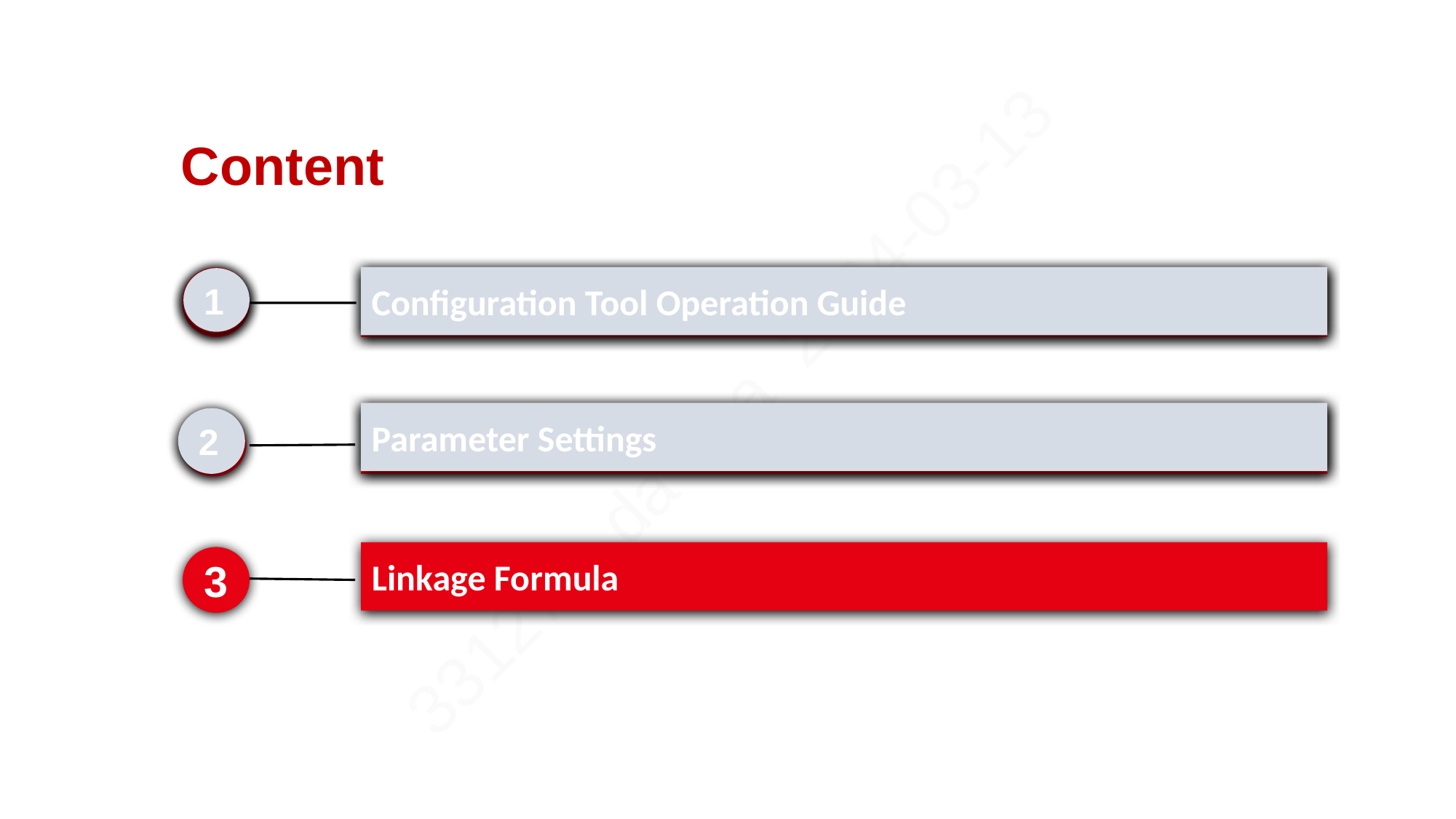

Content
Configuration Tool Operation Guide
1
1
Parameter Settings
2
1、controconfig操作步骤
1

2、设备参数
2
Linkage Formula
3